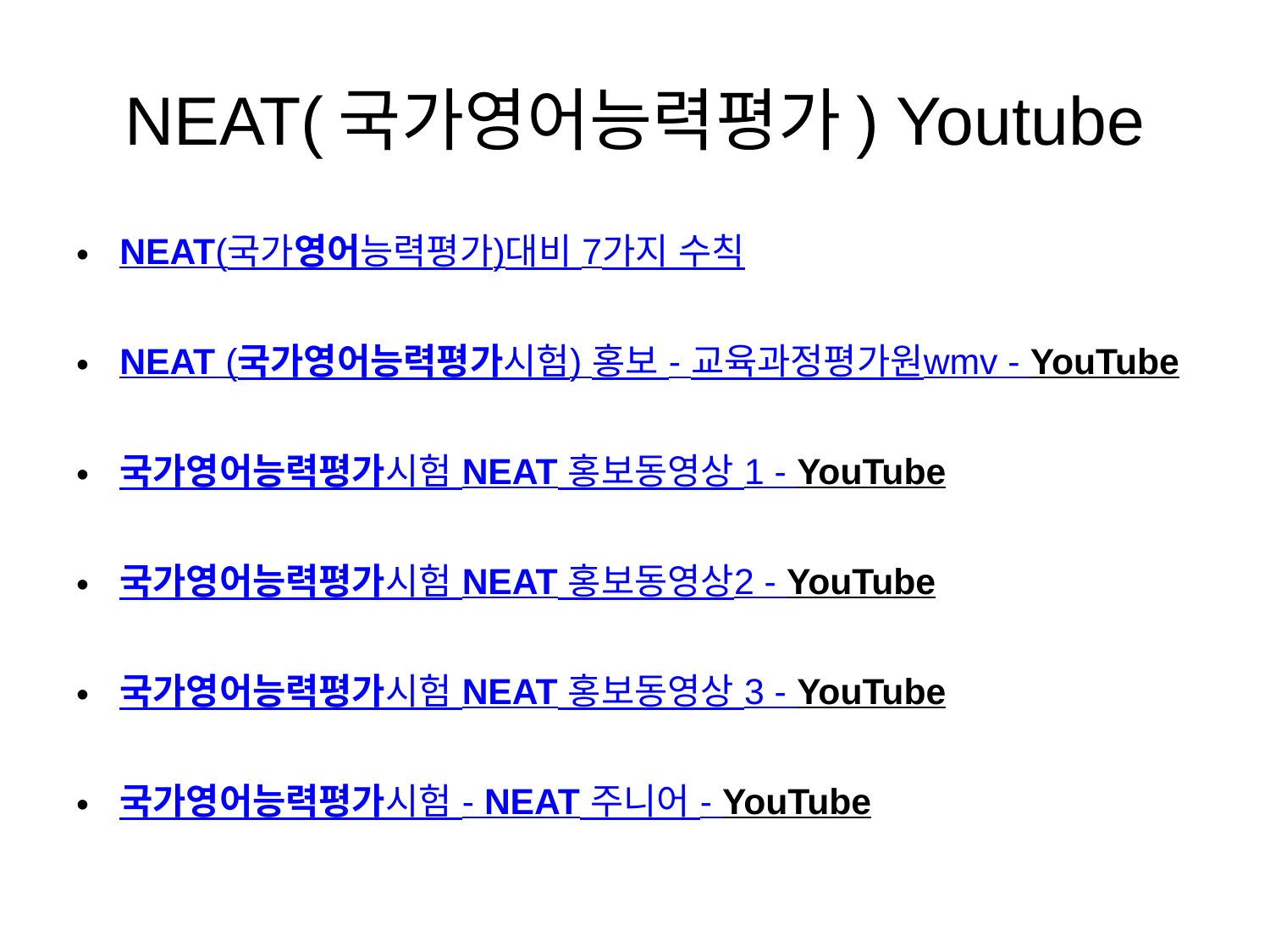

# NEAT(국가영어능력평가) Youtube
NEAT(국가영어능력평가)대비 7가지 수칙

NEAT (국가영어능력평가시험) 홍보 - 교육과정평가원wmv - YouTube

국가영어능력평가시험 NEAT 홍보동영상 1 - YouTube

국가영어능력평가시험 NEAT 홍보동영상2 - YouTube

국가영어능력평가시험 NEAT 홍보동영상 3 - YouTube

국가영어능력평가시험 - NEAT 주니어 - YouTube